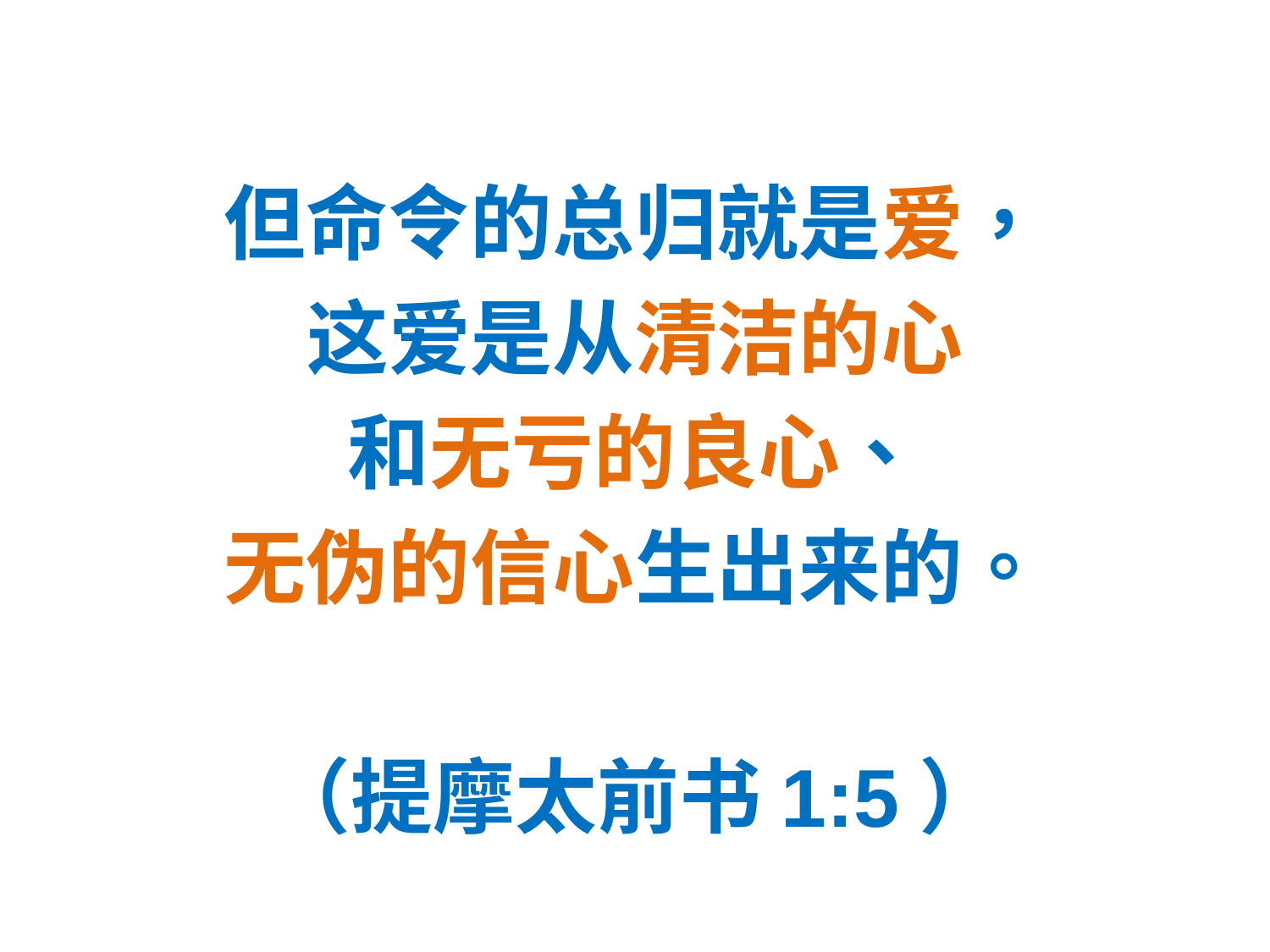

#
但命令的总归就是爱，
这爱是从清洁的心
和无亏的良心、
无伪的信心生出来的。

（提摩太前书1:5）